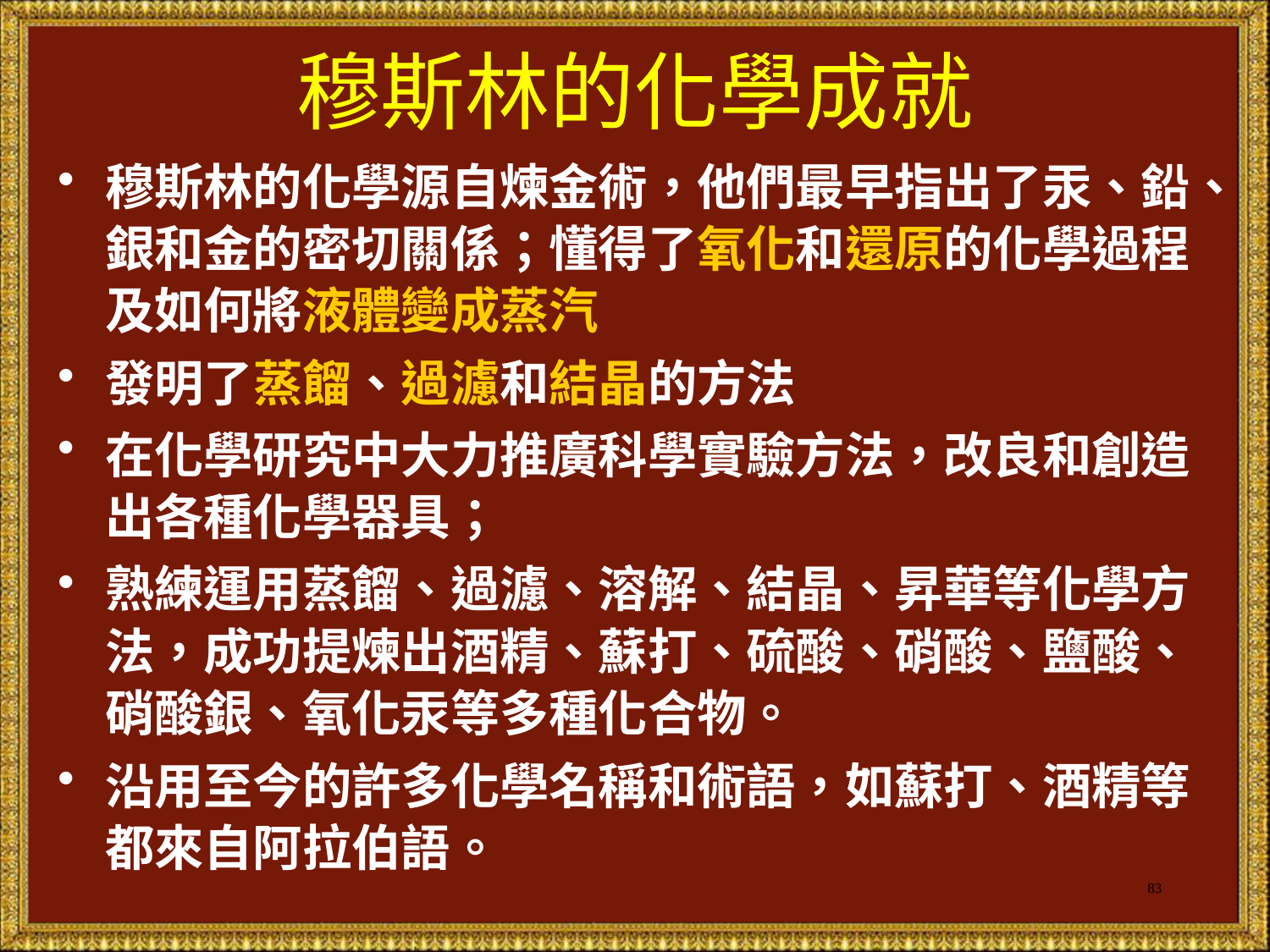

# 穆斯林的化學成就
穆斯林的化學源自煉金術，他們最早指出了汞、鉛、銀和金的密切關係；懂得了氧化和還原的化學過程及如何將液體變成蒸汽
發明了蒸餾、過濾和結晶的方法
在化學研究中大力推廣科學實驗方法，改良和創造出各種化學器具；
熟練運用蒸餾、過濾、溶解、結晶、昇華等化學方法，成功提煉出酒精、蘇打、硫酸、硝酸、鹽酸、硝酸銀、氧化汞等多種化合物。
沿用至今的許多化學名稱和術語，如蘇打、酒精等都來自阿拉伯語。
83